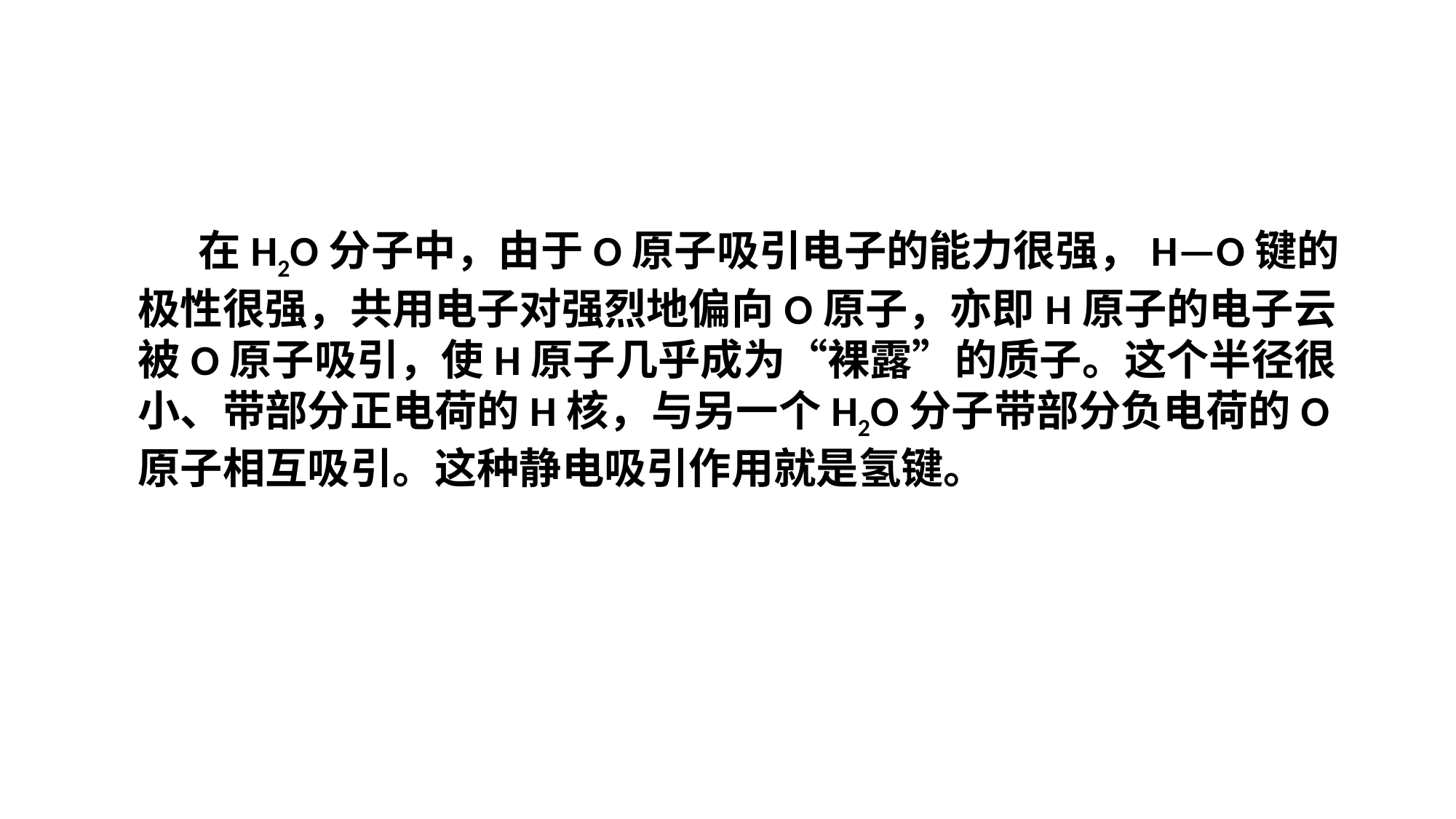

#
        在H2O分子中，由于O原子吸引电子的能力很强，H—O键的极性很强，共用电子对强烈地偏向O原子，亦即H原子的电子云被O原子吸引，使H原子几乎成为“裸露”的质子。这个半径很小、带部分正电荷的H核，与另一个H2O分子带部分负电荷的O原子相互吸引。这种静电吸引作用就是氢键。